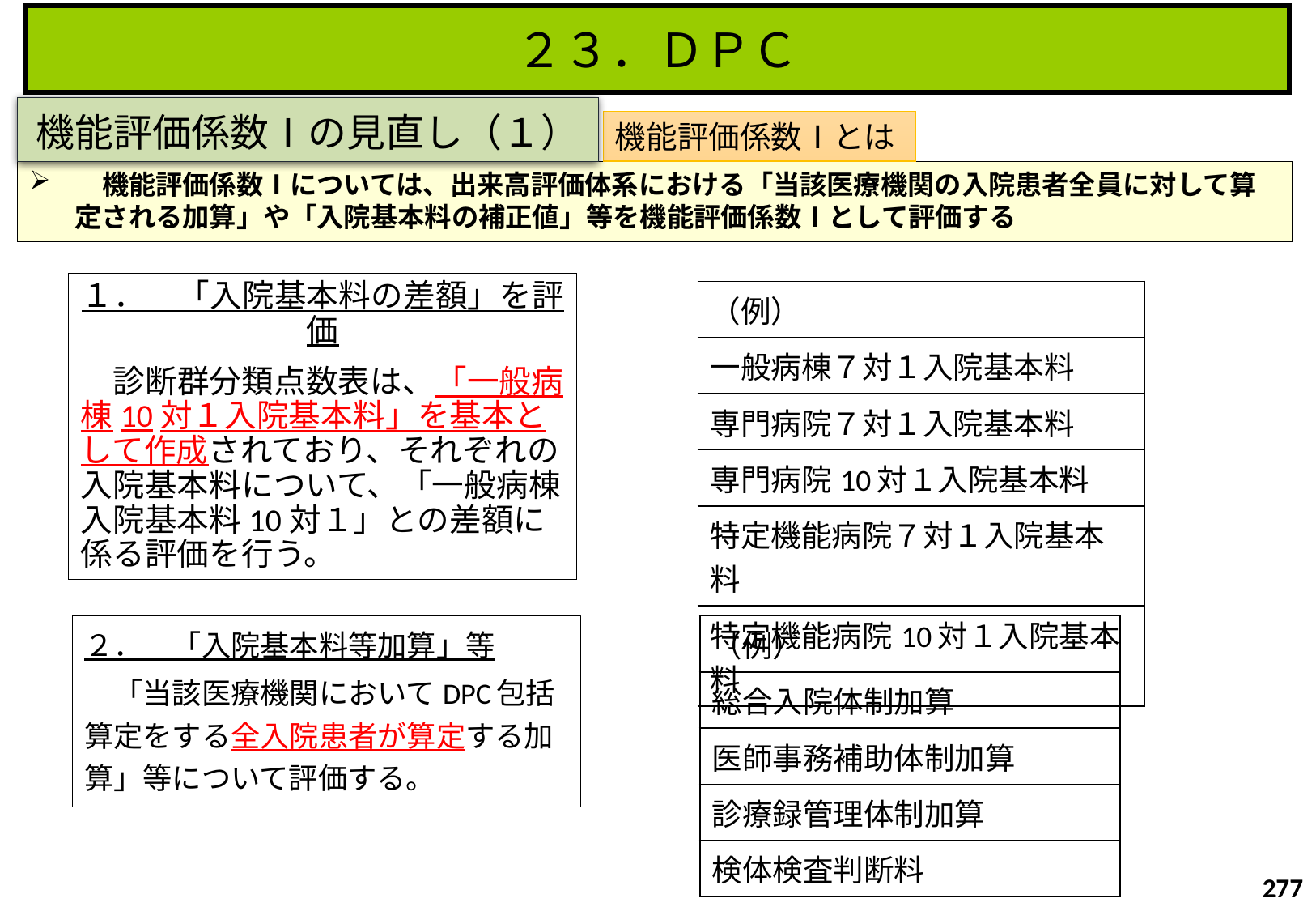

２３．ＤＰＣ
# 機能評価係数Ⅰの見直し（１）
機能評価係数Ⅰとは
　機能評価係数Ⅰについては、出来高評価体系における「当該医療機関の入院患者全員に対して算定される加算」や「入院基本料の補正値」等を機能評価係数Ⅰとして評価する
１．　「入院基本料の差額」を評価
　診断群分類点数表は、「一般病棟10対１入院基本料」を基本として作成されており、それぞれの入院基本料について、「一般病棟入院基本料10対１」との差額に係る評価を行う。
| （例） |
| --- |
| 一般病棟７対１入院基本料 |
| 専門病院７対１入院基本料 |
| 専門病院10対１入院基本料 |
| 特定機能病院７対１入院基本料 |
| 特定機能病院10対１入院基本料 |
２．　「入院基本料等加算」等
　「当該医療機関においてDPC包括算定をする全入院患者が算定する加算」等について評価する。
| （例） |
| --- |
| 総合入院体制加算 |
| 医師事務補助体制加算 |
| 診療録管理体制加算 |
| 検体検査判断料 |
277